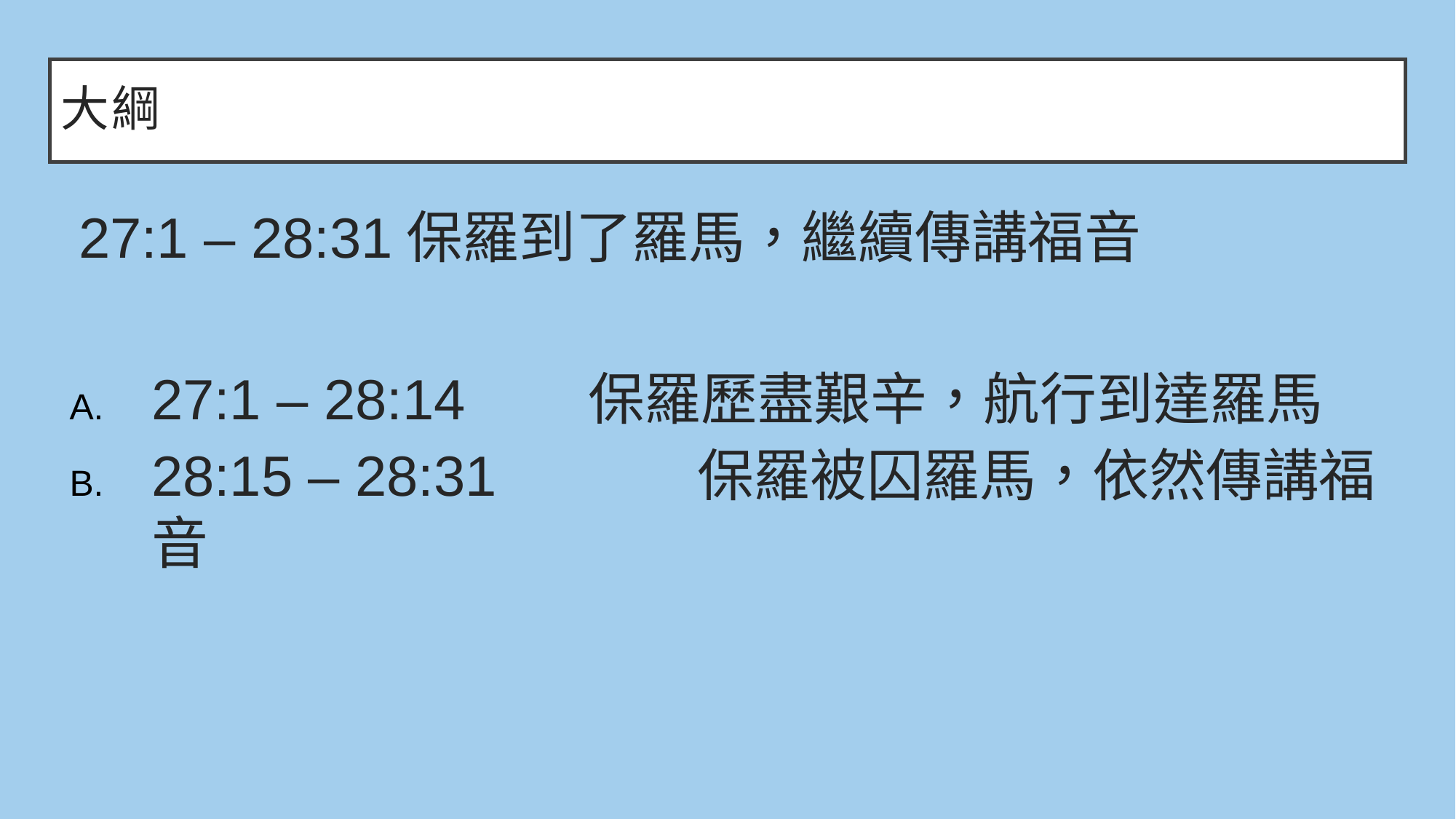

# 大綱
27:1 – 28:31	保羅到了羅馬，繼續傳講福音

27:1 – 28:14		保羅歷盡艱辛，航行到達羅馬
28:15 – 28:31		保羅被囚羅馬，依然傳講福音